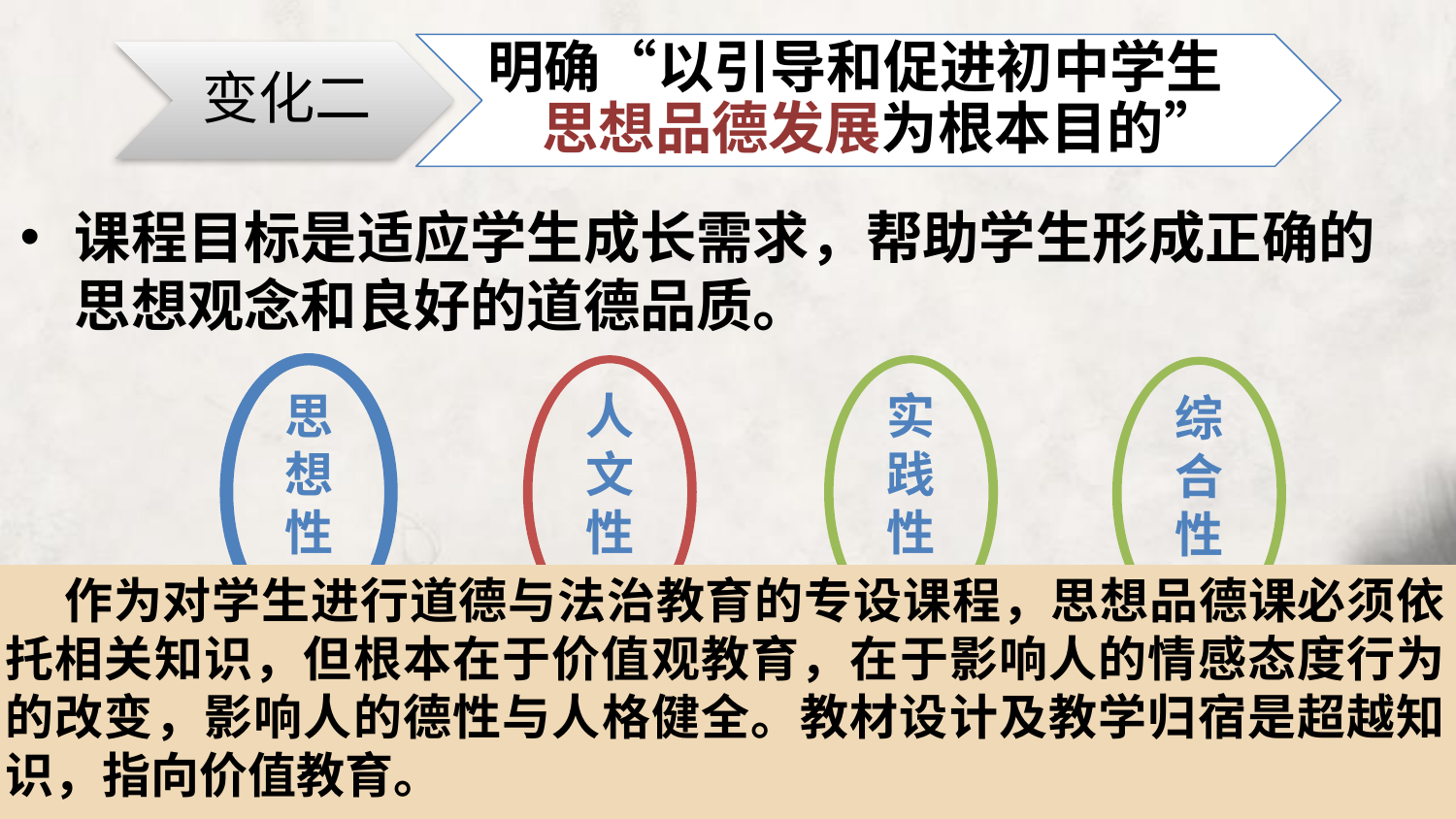

明确“以引导和促进初中学生
思想品德发展为根本目的”

变化二
课程目标是适应学生成长需求，帮助学生形成正确的思想观念和良好的道德品质。
思
想
性
人
文
性
实
践
性
综
合
性
    作为对学生进行道德与法治教育的专设课程，思想品德课必须依托相关知识，但根本在于价值观教育，在于影响人的情感态度行为的改变，影响人的德性与人格健全。教材设计及教学归宿是超越知识，指向价值教育。